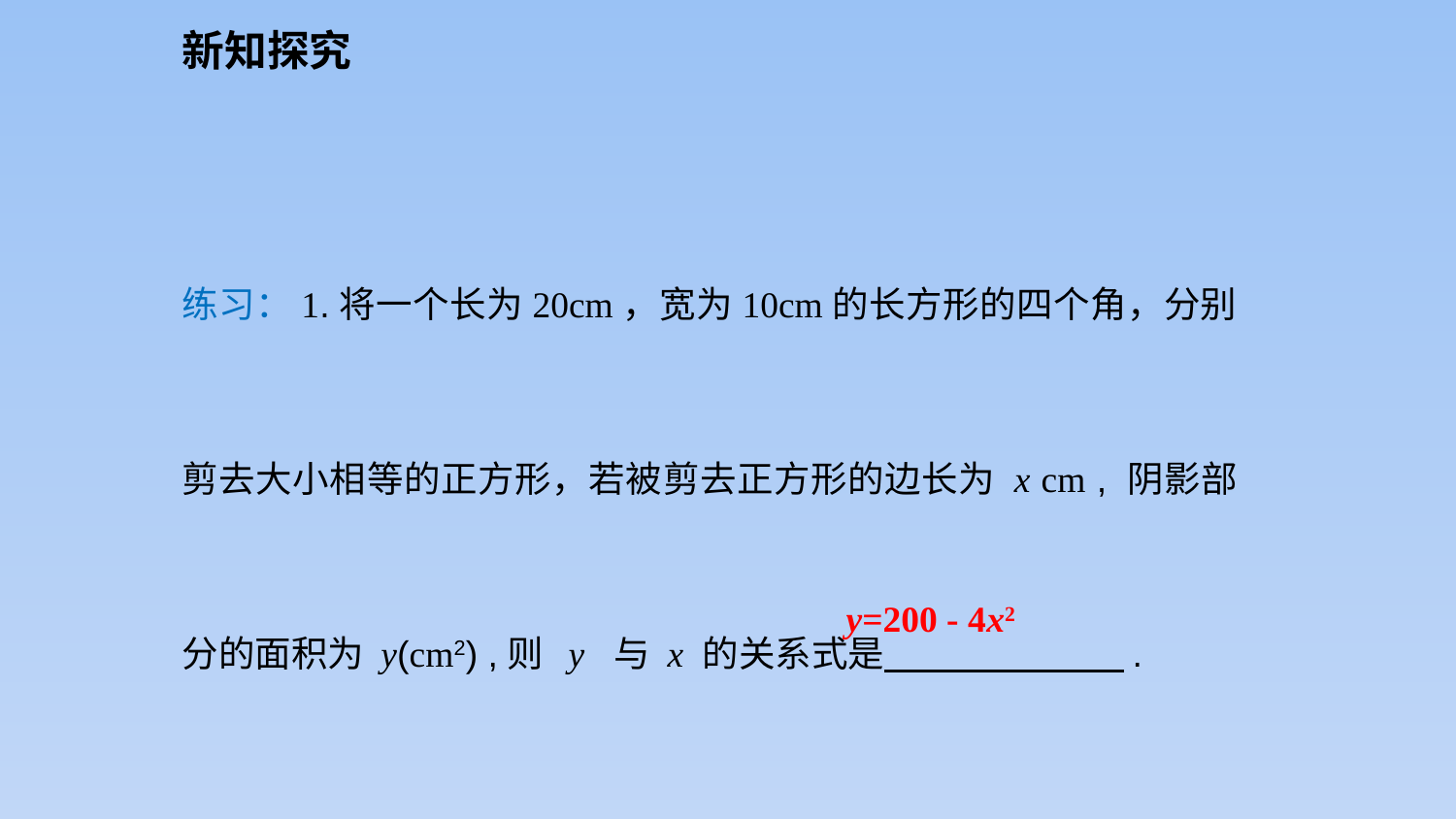

新知探究
练习：1.将一个长为20cm，宽为10cm的长方形的四个角，分别剪去大小相等的正方形，若被剪去正方形的边长为 x cm , 阴影部分的面积为 y(cm2) ,则  y  与 x 的关系式是                             .
y=200 - 4x2